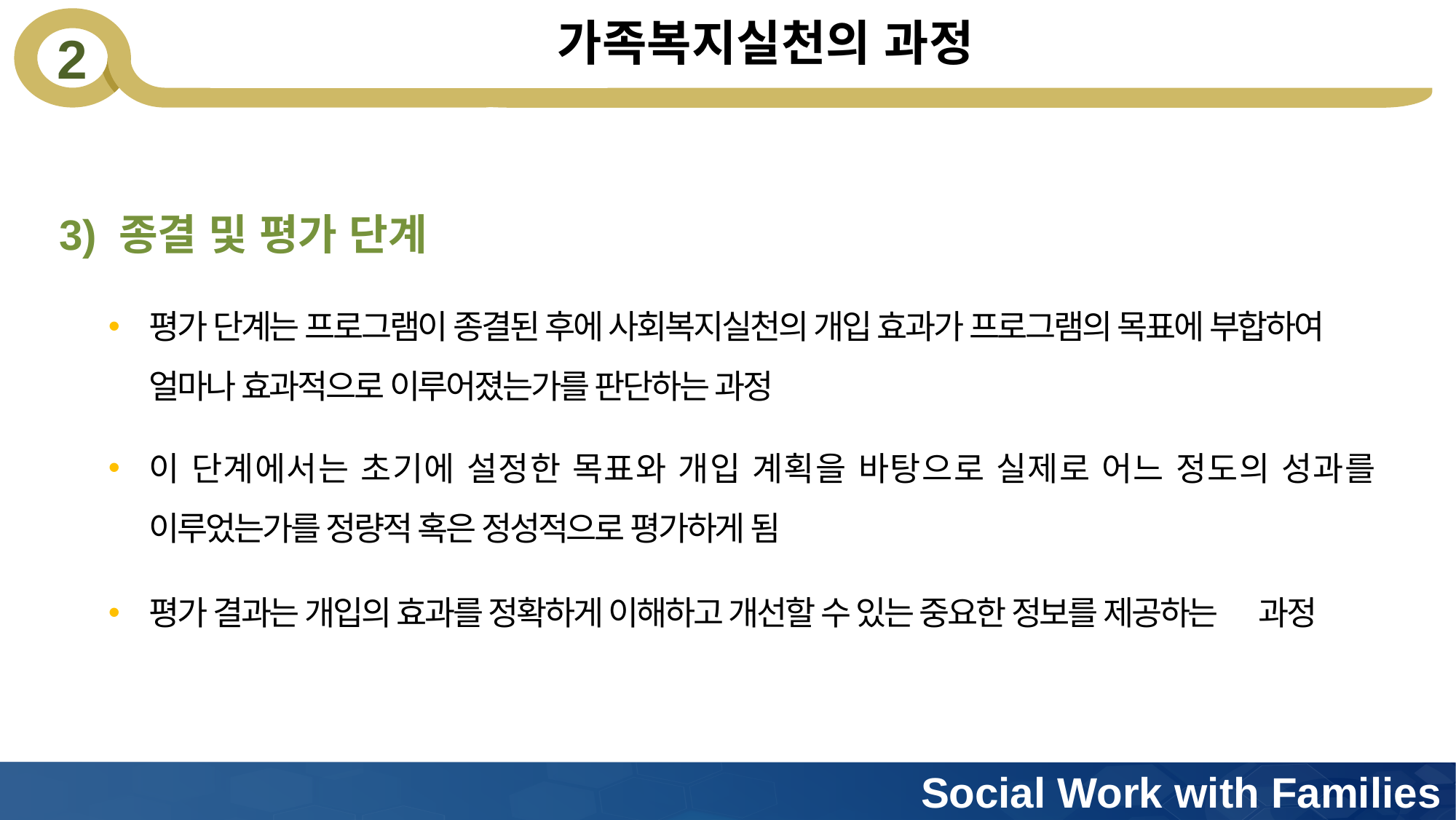

# 가족복지실천의 과정
3) 종결 및 평가 단계
평가 단계는 프로그램이 종결된 후에 사회복지실천의 개입 효과가 프로그램의 목표에 부합하여 얼마나 효과적으로 이루어졌는가를 판단하는 과정

이 단계에서는 초기에 설정한 목표와 개입 계획을 바탕으로 실제로 어느 정도의 성과를    이루었는가를 정량적 혹은 정성적으로 평가하게 됨

평가 결과는 개입의 효과를 정확하게 이해하고 개선할 수 있는 중요한 정보를 제공하는      과정